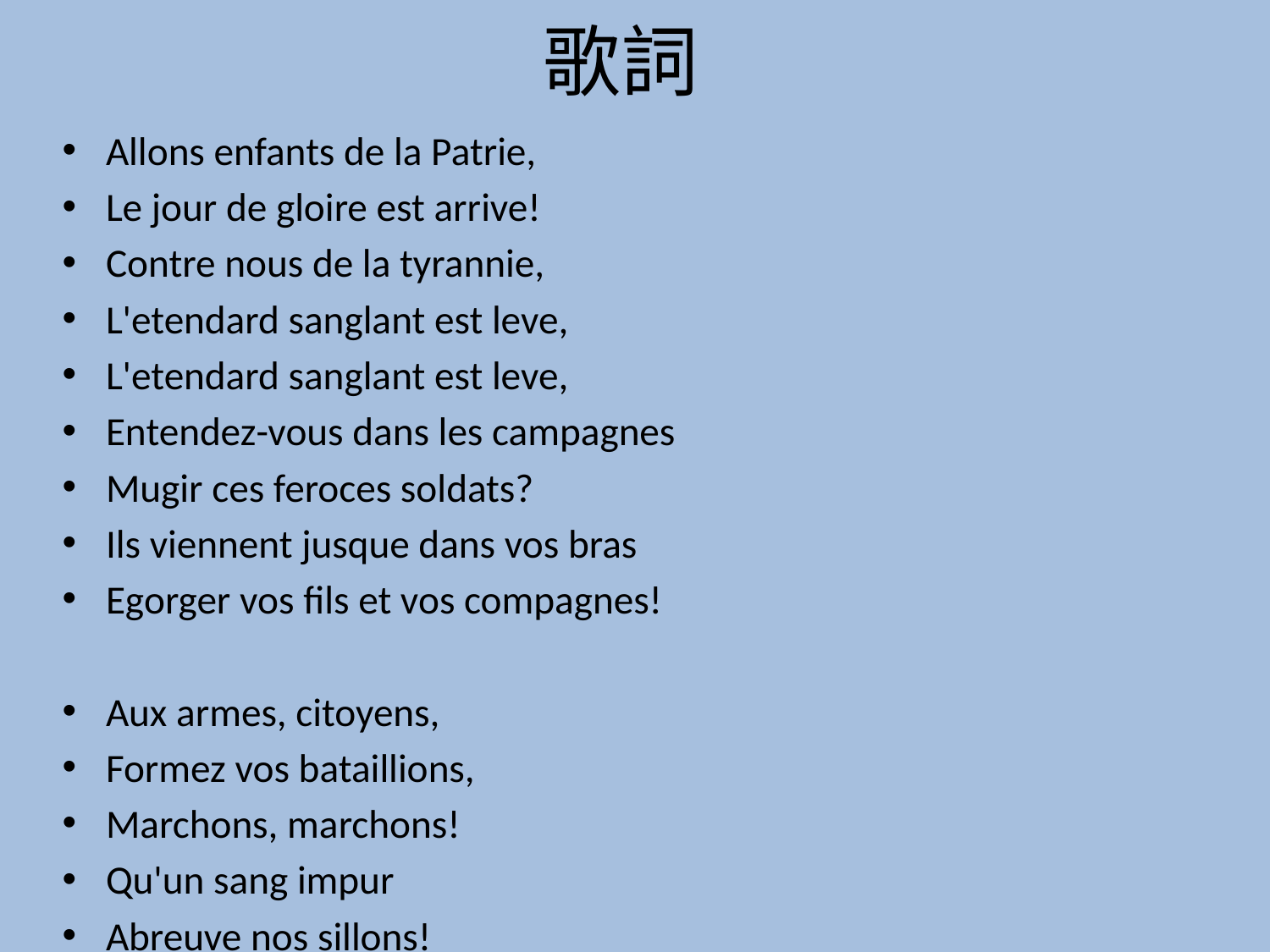

# 歌詞
Allons enfants de la Patrie,
Le jour de gloire est arrive!
Contre nous de la tyrannie,
L'etendard sanglant est leve,
L'etendard sanglant est leve,
Entendez-vous dans les campagnes
Mugir ces feroces soldats?
Ils viennent jusque dans vos bras
Egorger vos fils et vos compagnes!

Aux armes, citoyens,
Formez vos bataillions,
Marchons, marchons!
Qu'un sang impur
Abreuve nos sillons!